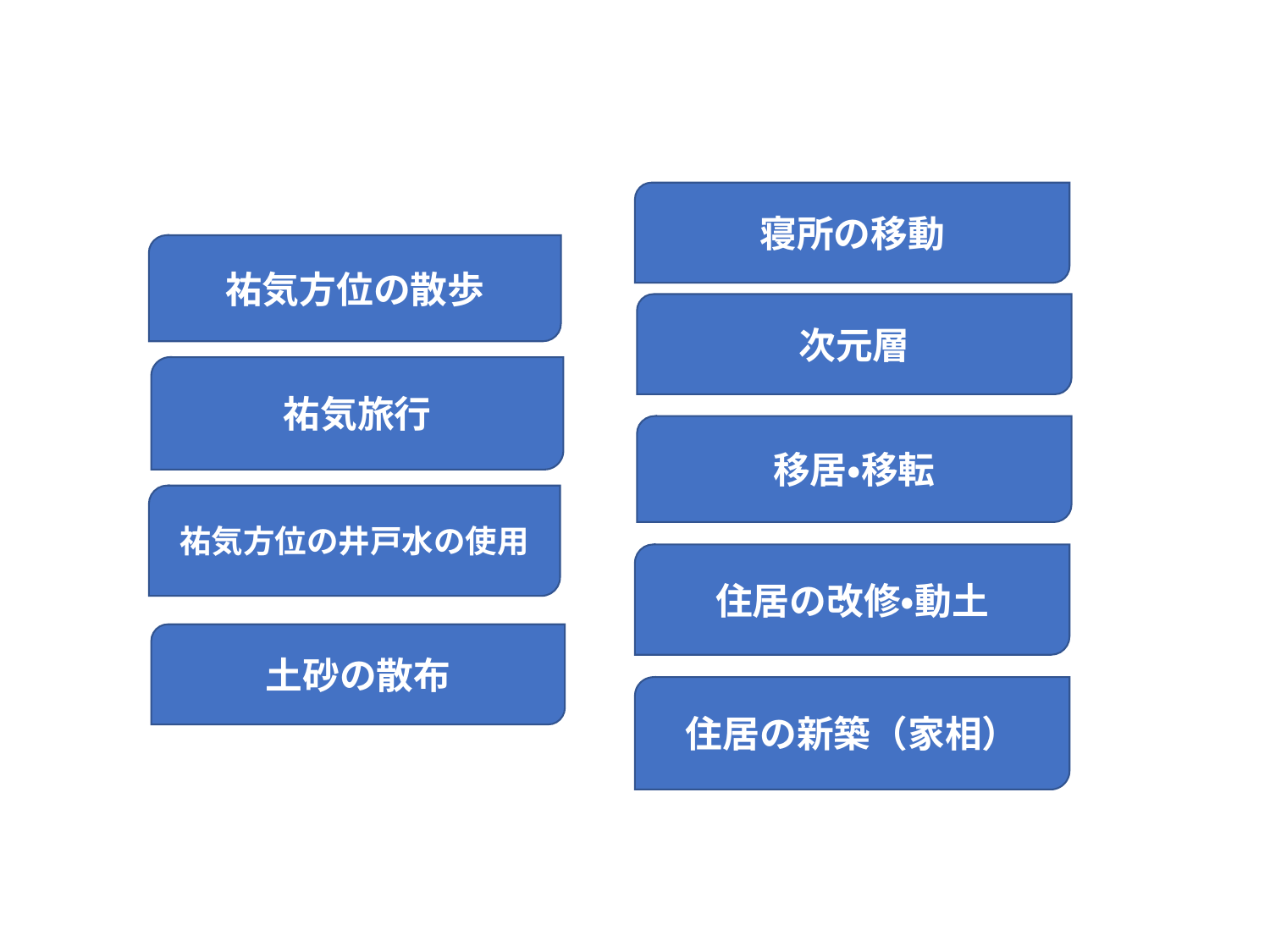

寝所の移動
祐気方位の散歩
次元層
祐気旅行
移居・移転
祐気方位の井戸水の使用
住居の改修・動土
土砂の散布
住居の新築（家相）